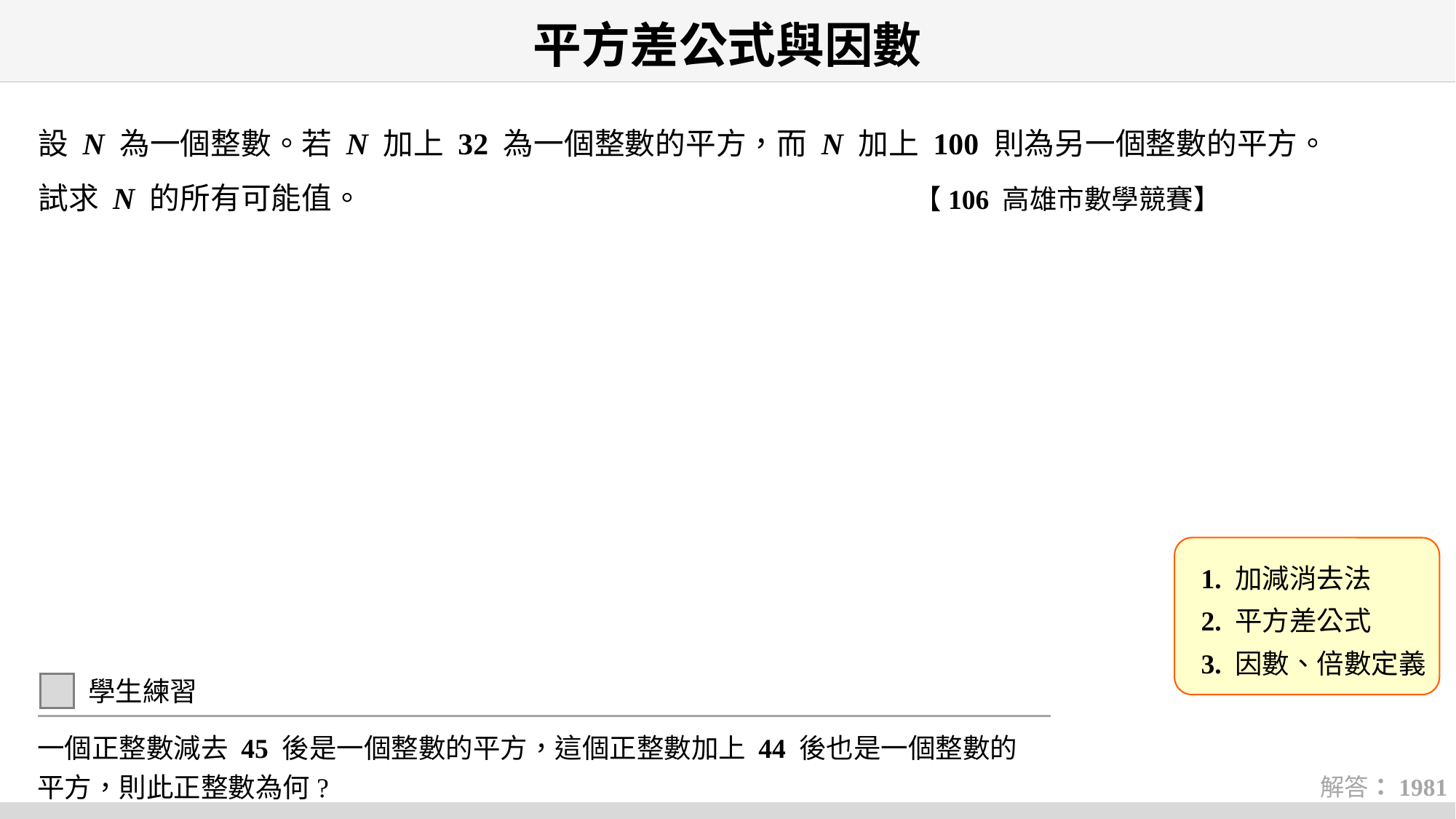

# 平方差公式與因數
設 N 為一個整數。若 N 加上 32 為一個整數的平方，而 N 加上 100 則為另一個整數的平方。
試求 N 的所有可能值。                                                                                  【106 高雄市數學競賽】
1. 加減消去法
2. 平方差公式
3. 因數、倍數定義
學生練習

一個正整數減去 45 後是一個整數的平方，這個正整數加上 44 後也是一個整數的平方，則此正整數為何?
解答：1981